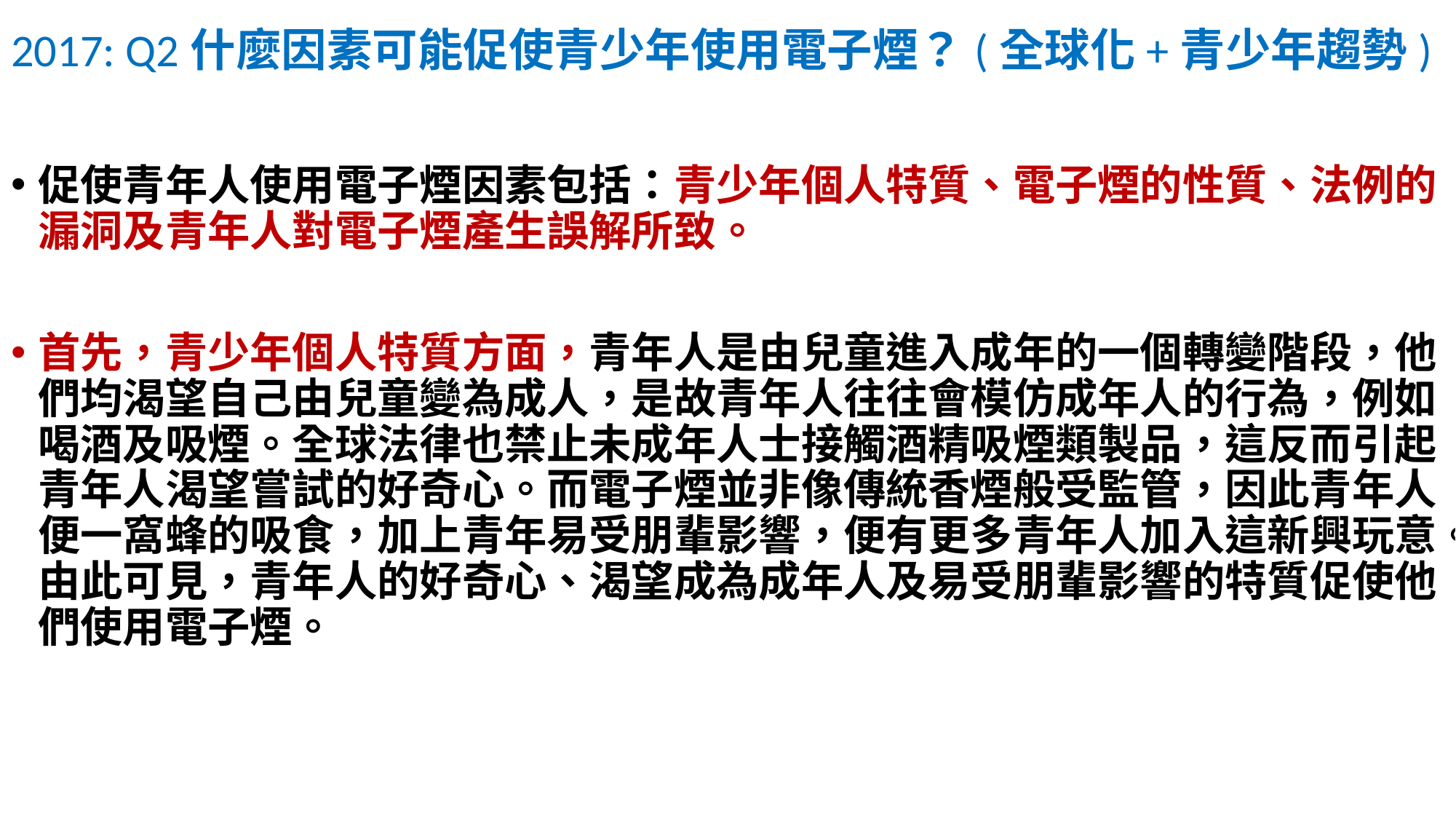

# 2017: Q2什麼因素可能促使青少年使用電子煙？(全球化+青少年趨勢)
促使青年人使用電子煙因素包括：青少年個人特質、電子煙的性質、法例的漏洞及青年人對電子煙產生誤解所致。

首先，青少年個人特質方面，青年人是由兒童進入成年的一個轉變階段，他們均渴望自己由兒童變為成人，是故青年人往往會模仿成年人的行為，例如喝酒及吸煙。全球法律也禁止未成年人士接觸酒精吸煙類製品，這反而引起青年人渴望嘗試的好奇心。而電子煙並非像傳統香煙般受監管，因此青年人便一窩蜂的吸食，加上青年易受朋輩影響，便有更多青年人加入這新興玩意。由此可見，青年人的好奇心、渴望成為成年人及易受朋輩影響的特質促使他們使用電子煙。